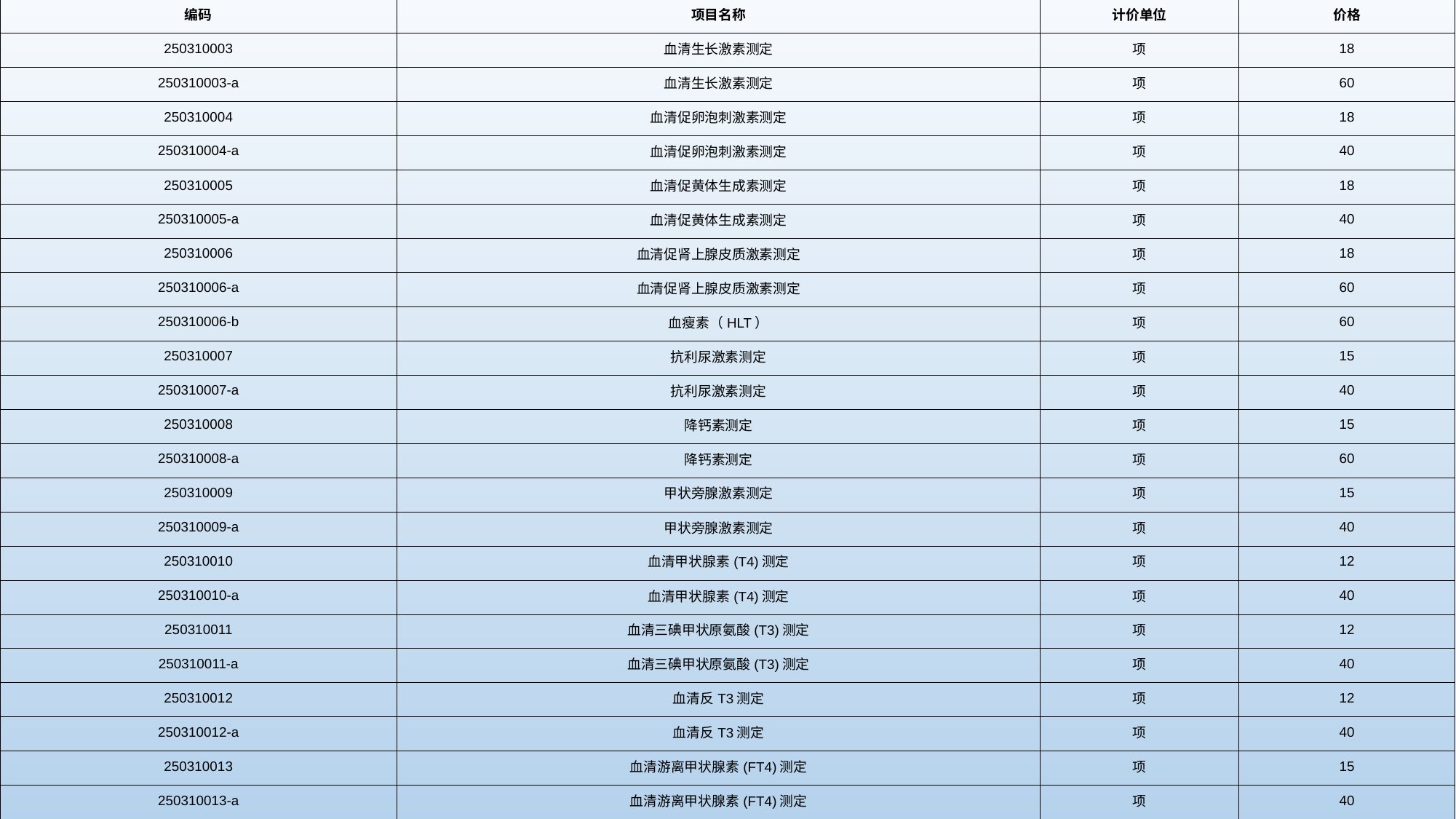

| 编码 | 项目名称 | 计价单位 | 价格 |
| --- | --- | --- | --- |
| 250310003 | 血清生长激素测定 | 项 | 18 |
| 250310003-a | 血清生长激素测定 | 项 | 60 |
| 250310004 | 血清促卵泡刺激素测定 | 项 | 18 |
| 250310004-a | 血清促卵泡刺激素测定 | 项 | 40 |
| 250310005 | 血清促黄体生成素测定 | 项 | 18 |
| 250310005-a | 血清促黄体生成素测定 | 项 | 40 |
| 250310006 | 血清促肾上腺皮质激素测定 | 项 | 18 |
| 250310006-a | 血清促肾上腺皮质激素测定 | 项 | 60 |
| 250310006-b | 血瘦素（HLT） | 项 | 60 |
| 250310007 | 抗利尿激素测定 | 项 | 15 |
| 250310007-a | 抗利尿激素测定 | 项 | 40 |
| 250310008 | 降钙素测定 | 项 | 15 |
| 250310008-a | 降钙素测定 | 项 | 60 |
| 250310009 | 甲状旁腺激素测定 | 项 | 15 |
| 250310009-a | 甲状旁腺激素测定 | 项 | 40 |
| 250310010 | 血清甲状腺素(T4)测定 | 项 | 12 |
| 250310010-a | 血清甲状腺素(T4)测定 | 项 | 40 |
| 250310011 | 血清三碘甲状原氨酸(T3)测定 | 项 | 12 |
| 250310011-a | 血清三碘甲状原氨酸(T3)测定 | 项 | 40 |
| 250310012 | 血清反T3测定 | 项 | 12 |
| 250310012-a | 血清反T3测定 | 项 | 40 |
| 250310013 | 血清游离甲状腺素(FT4)测定 | 项 | 15 |
| 250310013-a | 血清游离甲状腺素(FT4)测定 | 项 | 40 |